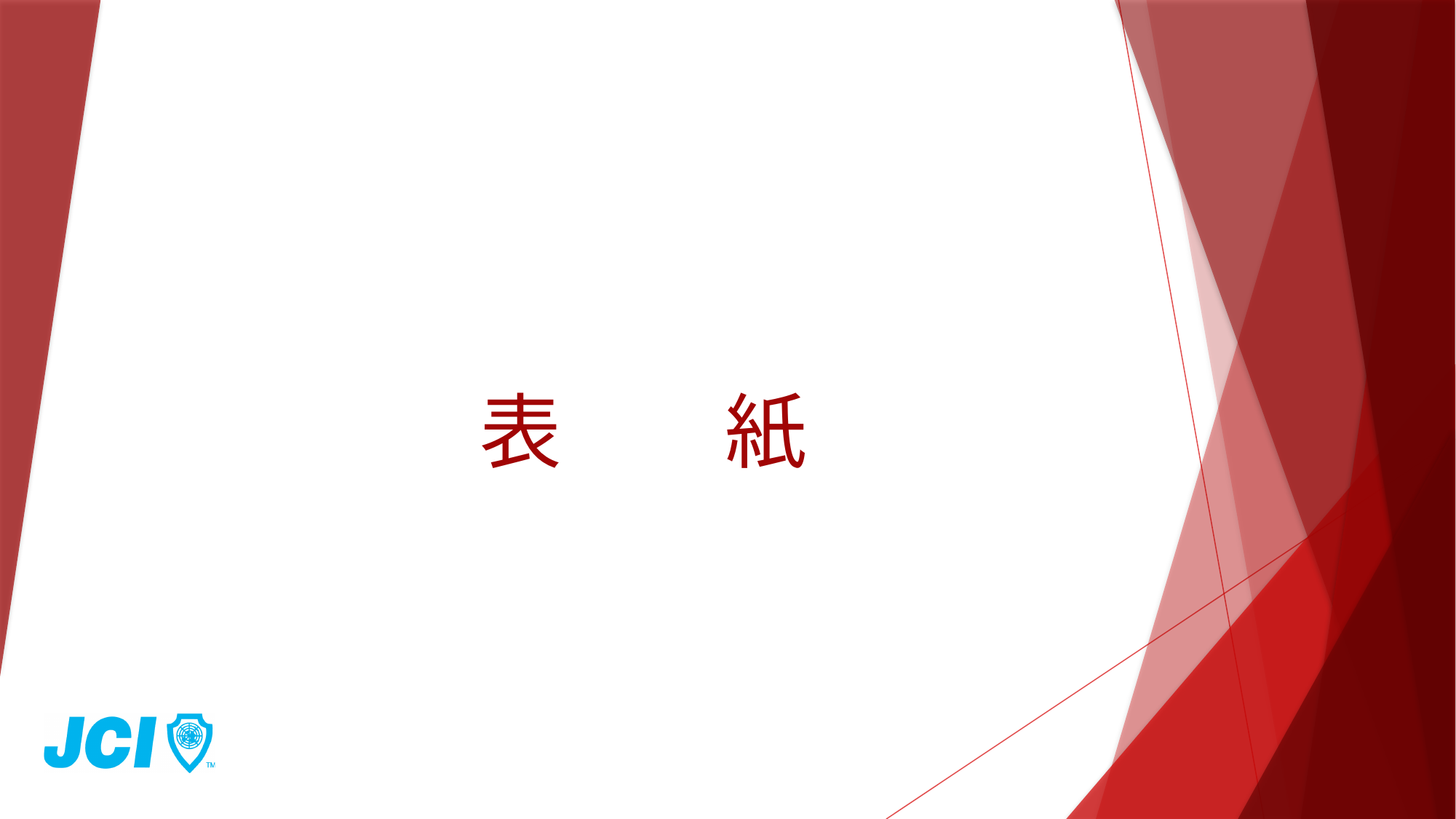

# 表　　紙
加藤 順紀
上席副社長、ワールドワイド セールス
<年> 年 3 月 24 日